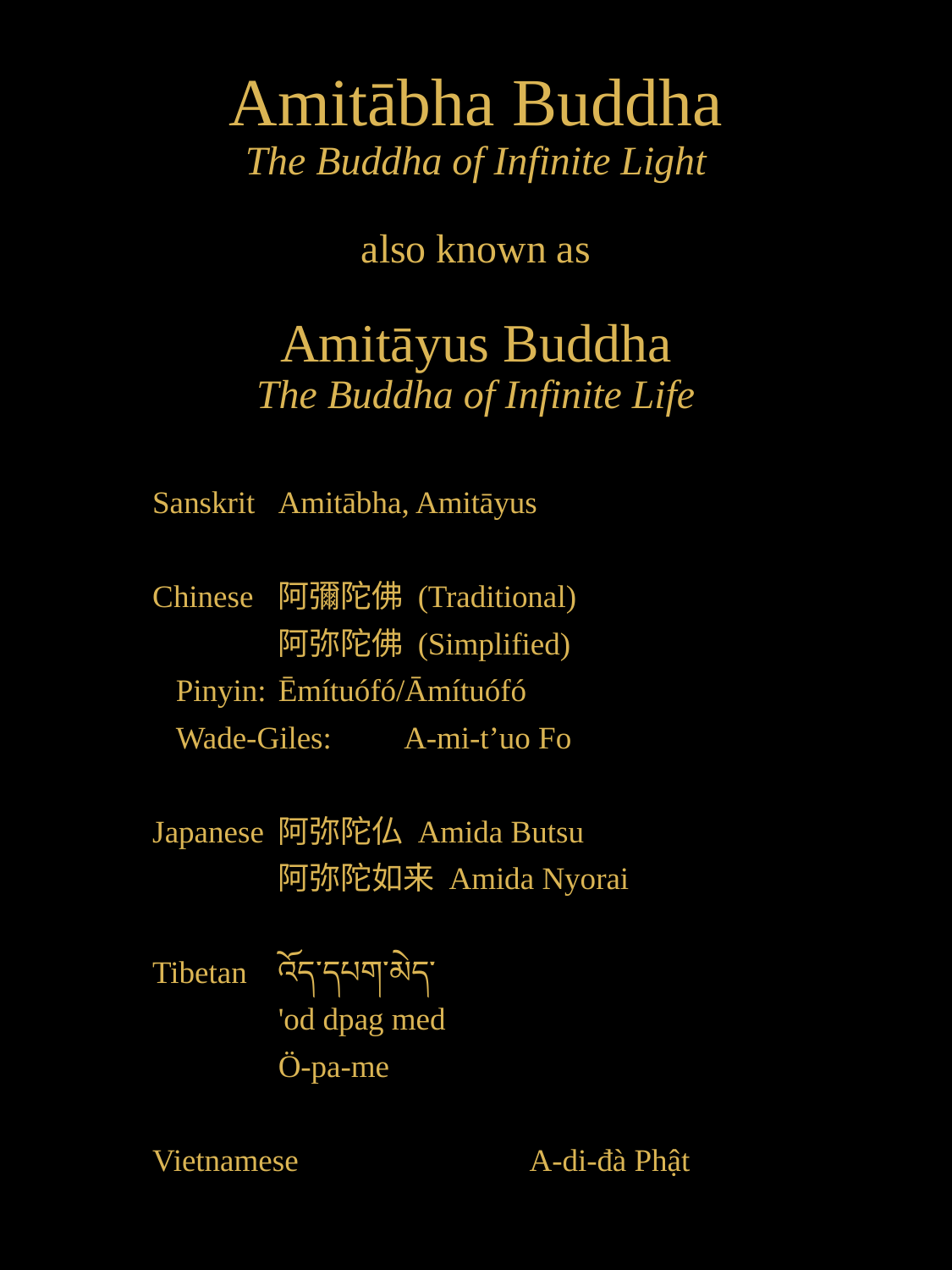

# Amitābha Buddha The Buddha of Infinite Light also known as Amitāyus Buddha The Buddha of Infinite Life
Sanskrit		Amitābha, Amitāyus

Chinese		阿彌陀佛 (Traditional)
			阿弥陀佛 (Simplified)
   Pinyin: 		Ēmítuófó/Āmítuófó
   Wade-Giles: 		A-mi-t’uo Fo

Japanese		阿弥陀仏 Amida Butsu
			阿弥陀如来 Amida Nyorai

Tibetan		འོད་དཔག་མེད་
			'od dpag med
			Ö-pa-me

Vietnamese	  	A-di-đà Phật